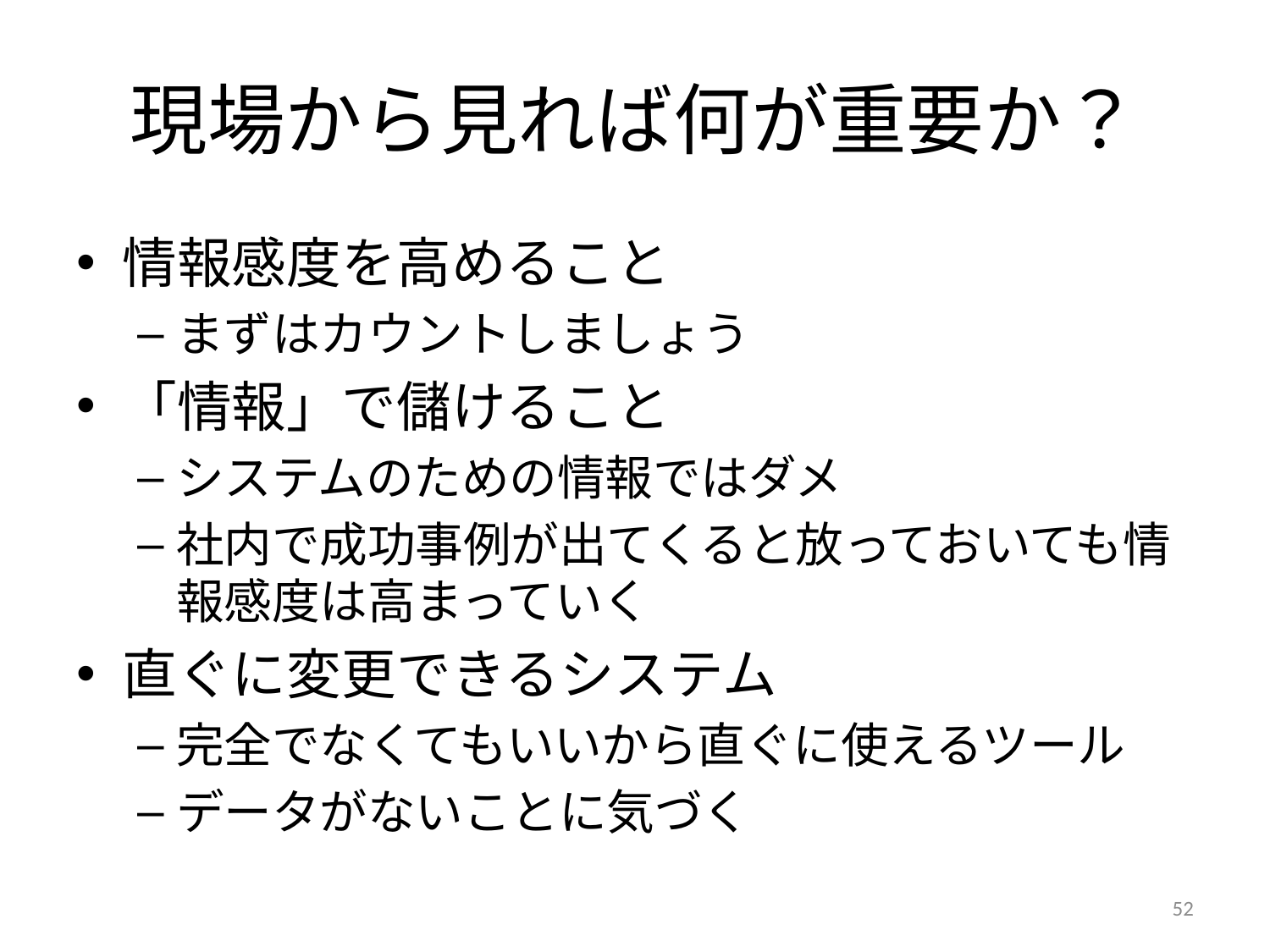

# 現場から見れば何が重要か？
情報感度を高めること
まずはカウントしましょう
「情報」で儲けること
システムのための情報ではダメ
社内で成功事例が出てくると放っておいても情報感度は高まっていく
直ぐに変更できるシステム
完全でなくてもいいから直ぐに使えるツール
データがないことに気づく
52